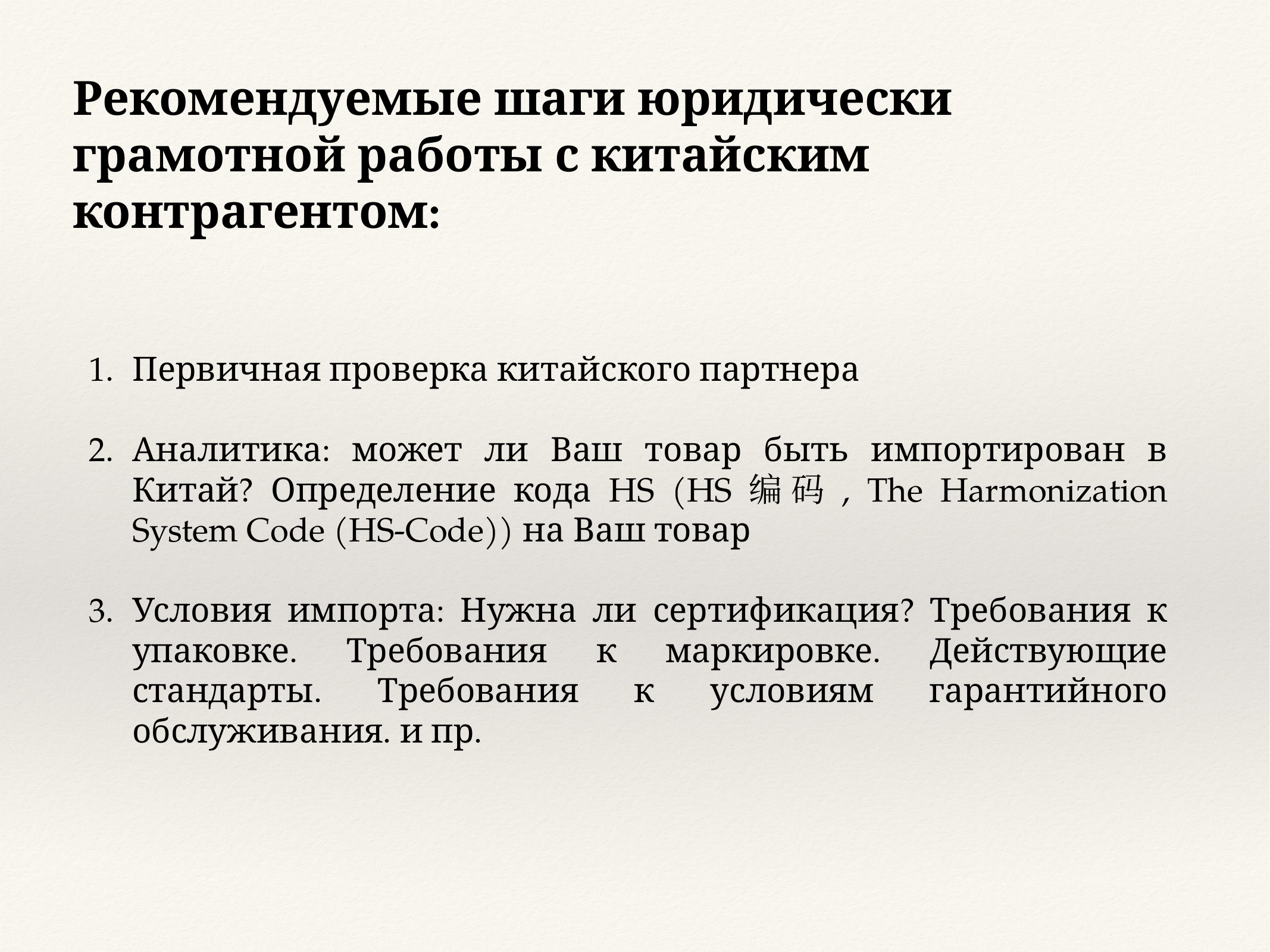

Рекомендуемые шаги юридически грамотной работы с китайским контрагентом:
Первичная проверка китайского партнера

Аналитика: может ли Ваш товар быть импортирован в Китай? Определение кода HS (HS编码, The Harmonization System Code (HS-Code)) на Ваш товар

Условия импорта: Нужна ли сертификация? Требования к упаковке. Требования к маркировке. Действующие стандарты. Требования к условиям гарантийного обслуживания. и пр.